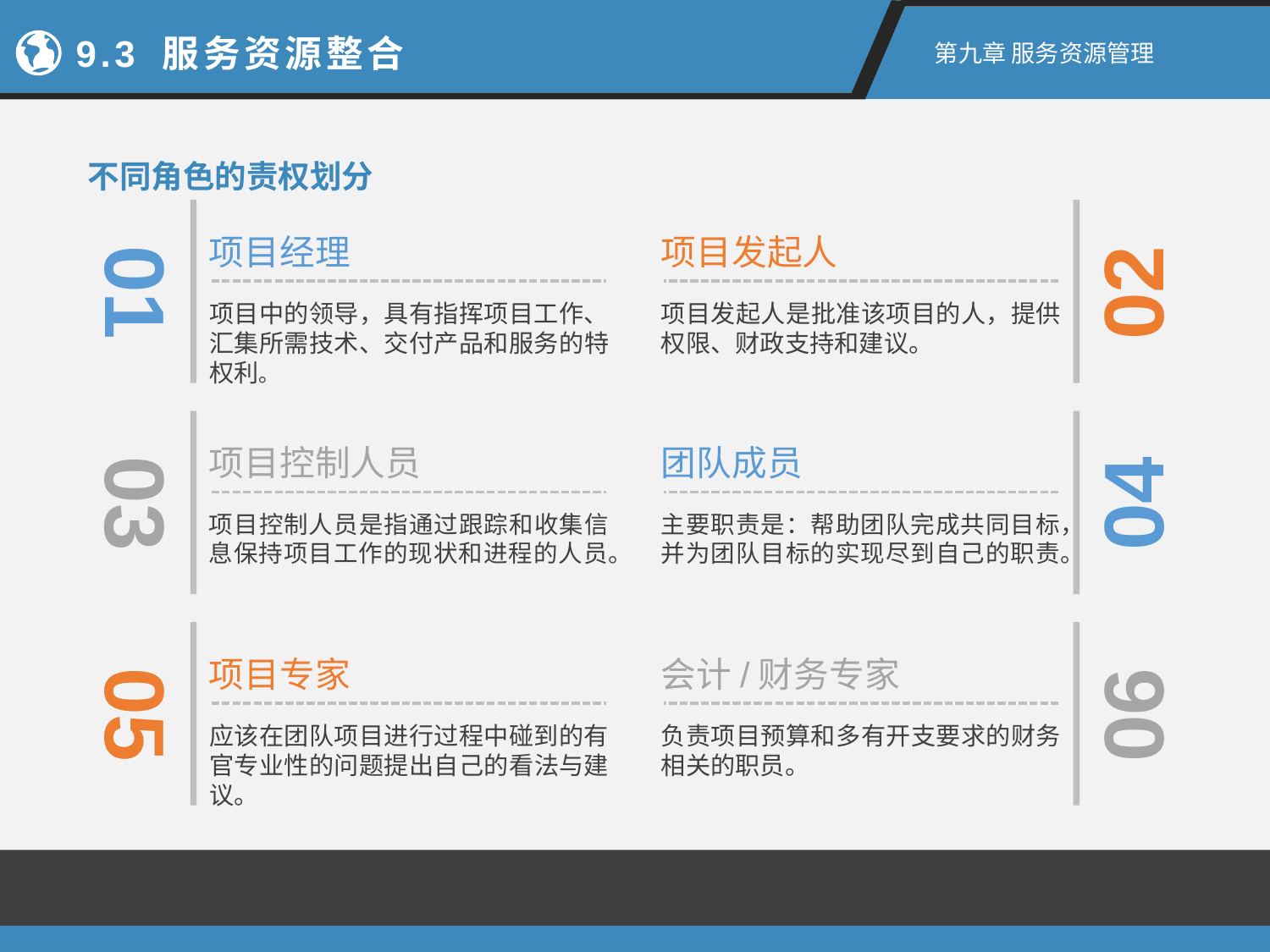

9.3 服务资源整合

第九章 服务资源管理
不同角色的责权划分

01
02
项目经理
项目发起人
项目发起人是批准该项目的人，提供权限、财政支持和建议。
项目中的领导，具有指挥项目工作、汇集所需技术、交付产品和服务的特权利。

03
04
项目控制人员
团队成员
项目控制人员是指通过跟踪和收集信息保持项目工作的现状和进程的人员。
主要职责是：帮助团队完成共同目标，并为团队目标的实现尽到自己的职责。

05
06
项目专家
会计/财务专家
负责项目预算和多有开支要求的财务相关的职员。
应该在团队项目进行过程中碰到的有官专业性的问题提出自己的看法与建议。